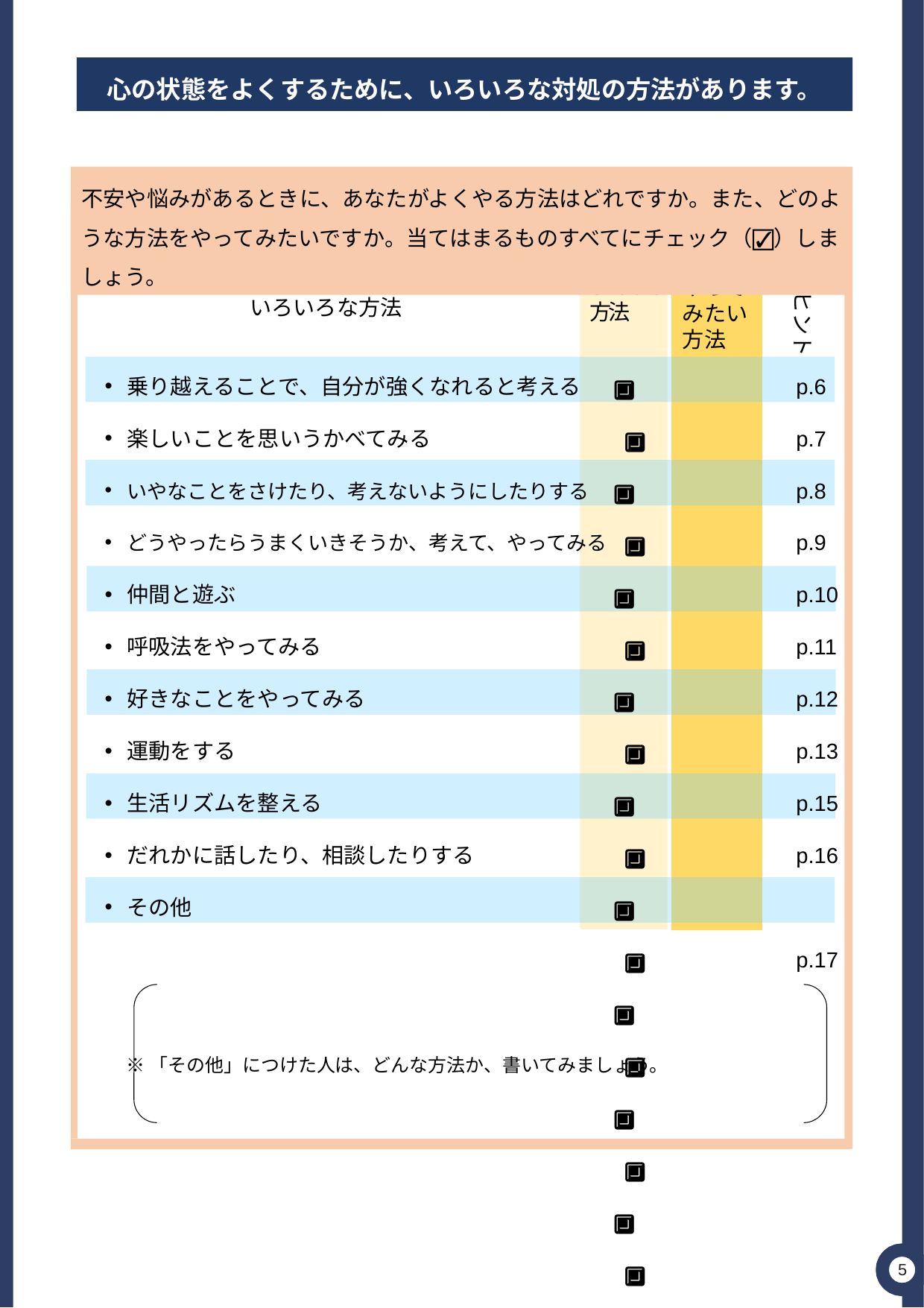

心の状態をよくするために、いろいろな対処の方法があります。
不安や悩みがあるときに、あなたがよくやる方法はどれですか。また、どのような方法をやってみたいですか。当てはまるものすべてにチェック（☑）しましょう。

 よくやる
 方法

やってみたい
方法

ヒント
いろいろな方法
乗り越えることで、自分が強くなれると考える  	p.6
楽しいことを思いうかべてみる	p.7
いやなことをさけたり、考えないようにしたりする	p.8
どうやったらうまくいきそうか、考えて、やってみる	p.9
仲間と遊ぶ	p.10
呼吸法をやってみる	p.11
好きなことをやってみる	p.12
運動をする	p.13
生活リズムを整える	p.15
だれかに話したり、相談したりする	p.16
その他 　　　　　　　　　　　　　　　　　　　　　　　　　　　　　　　　　　　　　　　	p.17
　※ 「その他」につけた人は、どんな方法か、書いてみましょう。

🔲	🔲
🔲	🔲
🔲	🔲
🔲	🔲
🔲	🔲
🔲	🔲
🔲	🔲
🔲	🔲
🔲	🔲
🔲	🔲
🔲	🔲

5
5